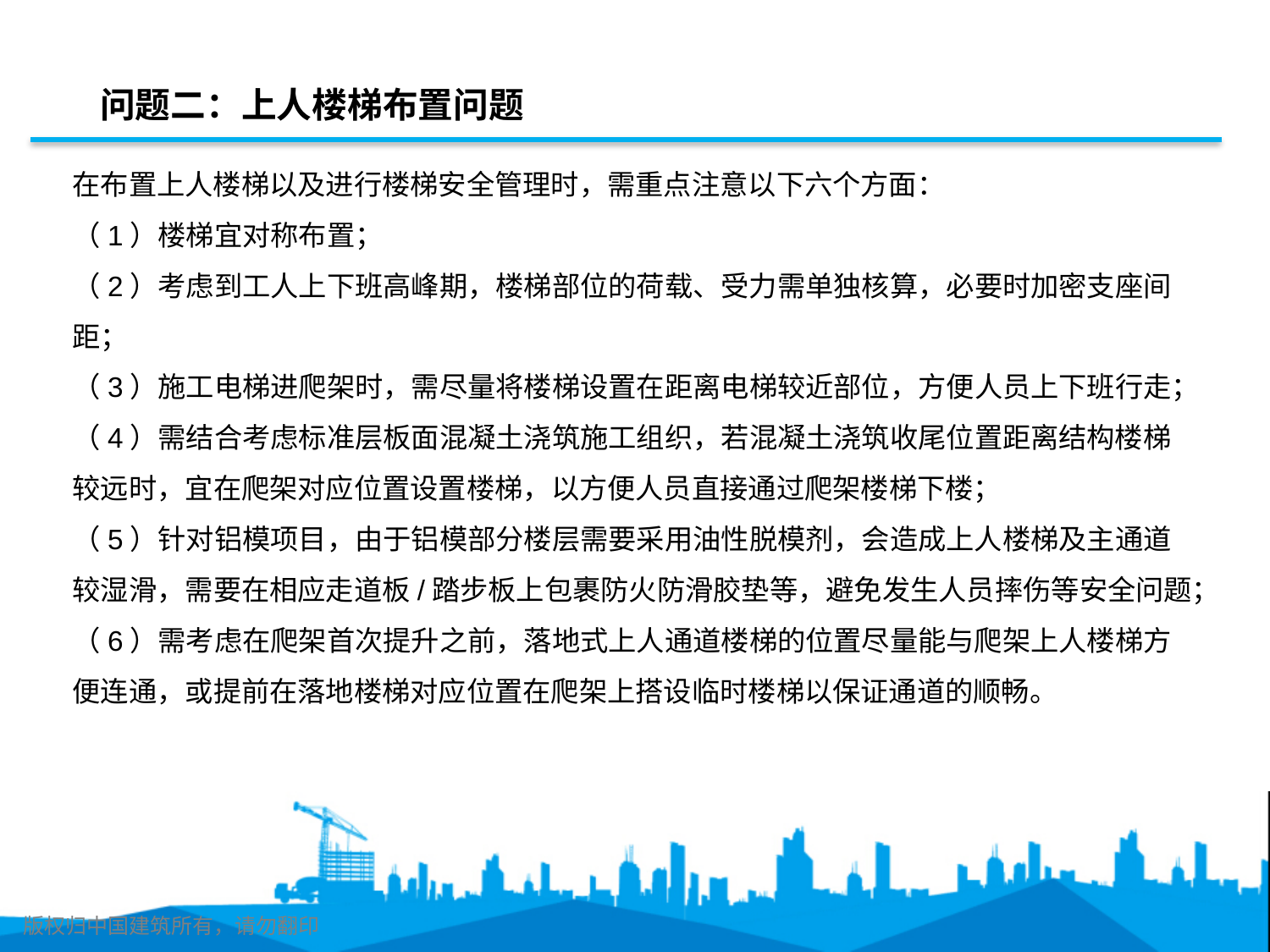

问题二：上人楼梯布置问题
在布置上人楼梯以及进行楼梯安全管理时，需重点注意以下六个方面：
（1）楼梯宜对称布置；
（2）考虑到工人上下班高峰期，楼梯部位的荷载、受力需单独核算，必要时加密支座间距；
（3）施工电梯进爬架时，需尽量将楼梯设置在距离电梯较近部位，方便人员上下班行走；
（4）需结合考虑标准层板面混凝土浇筑施工组织，若混凝土浇筑收尾位置距离结构楼梯较远时，宜在爬架对应位置设置楼梯，以方便人员直接通过爬架楼梯下楼；
（5）针对铝模项目，由于铝模部分楼层需要采用油性脱模剂，会造成上人楼梯及主通道较湿滑，需要在相应走道板/踏步板上包裹防火防滑胶垫等，避免发生人员摔伤等安全问题；
（6）需考虑在爬架首次提升之前，落地式上人通道楼梯的位置尽量能与爬架上人楼梯方便连通，或提前在落地楼梯对应位置在爬架上搭设临时楼梯以保证通道的顺畅。
53
版权归中国建筑所有，请勿翻印